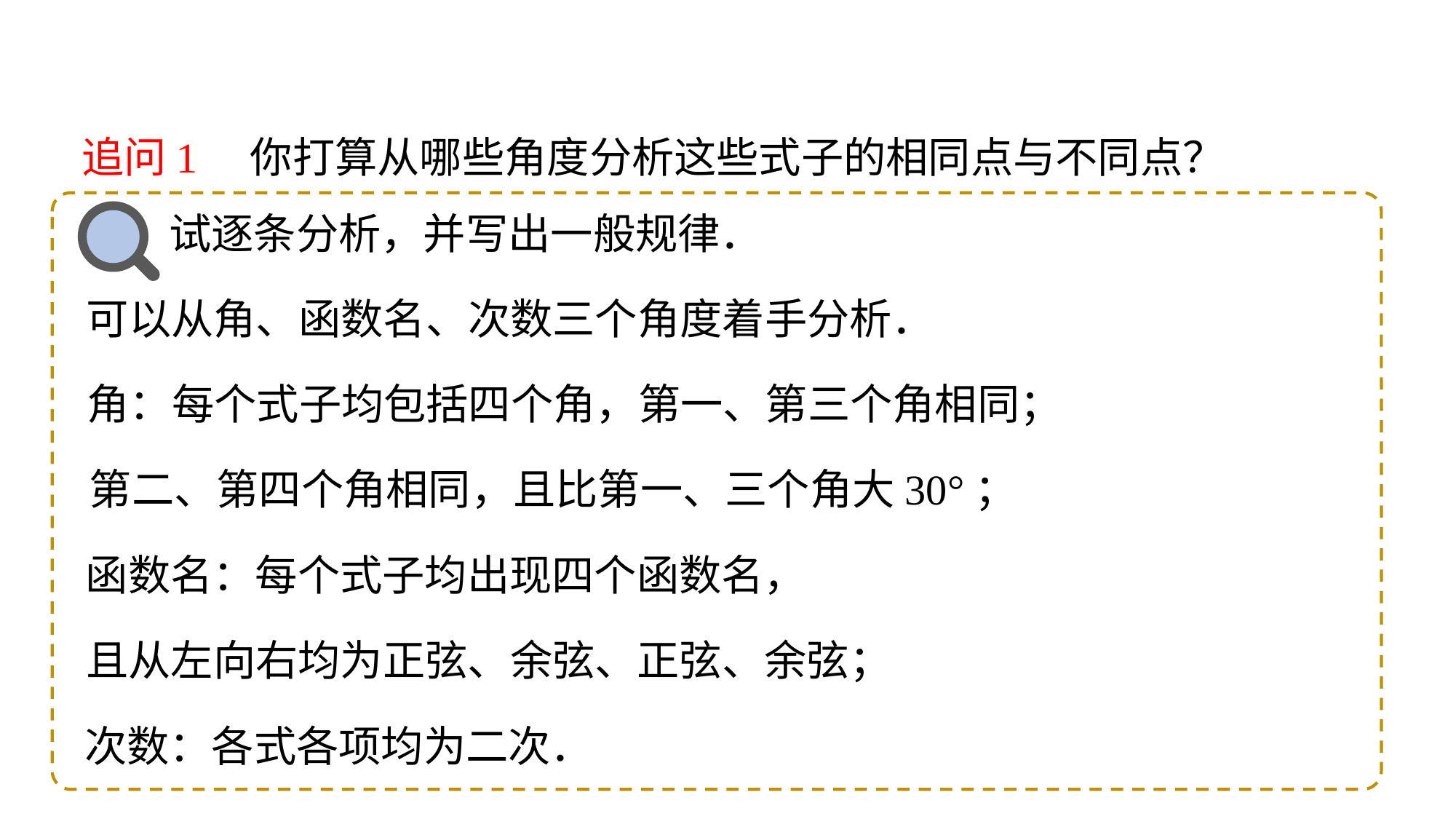

# 归纳小结

追问1　你打算从哪些角度分析这些式子的相同点与不同点？

试逐条分析，并写出一般规律．

可以从角、函数名、次数三个角度着手分析．
角：每个式子均包括四个角，第一、第三个角相同；
第二、第四个角相同，且比第一、三个角大30°；
函数名：每个式子均出现四个函数名，
且从左向右均为正弦、余弦、正弦、余弦；
次数：各式各项均为二次．